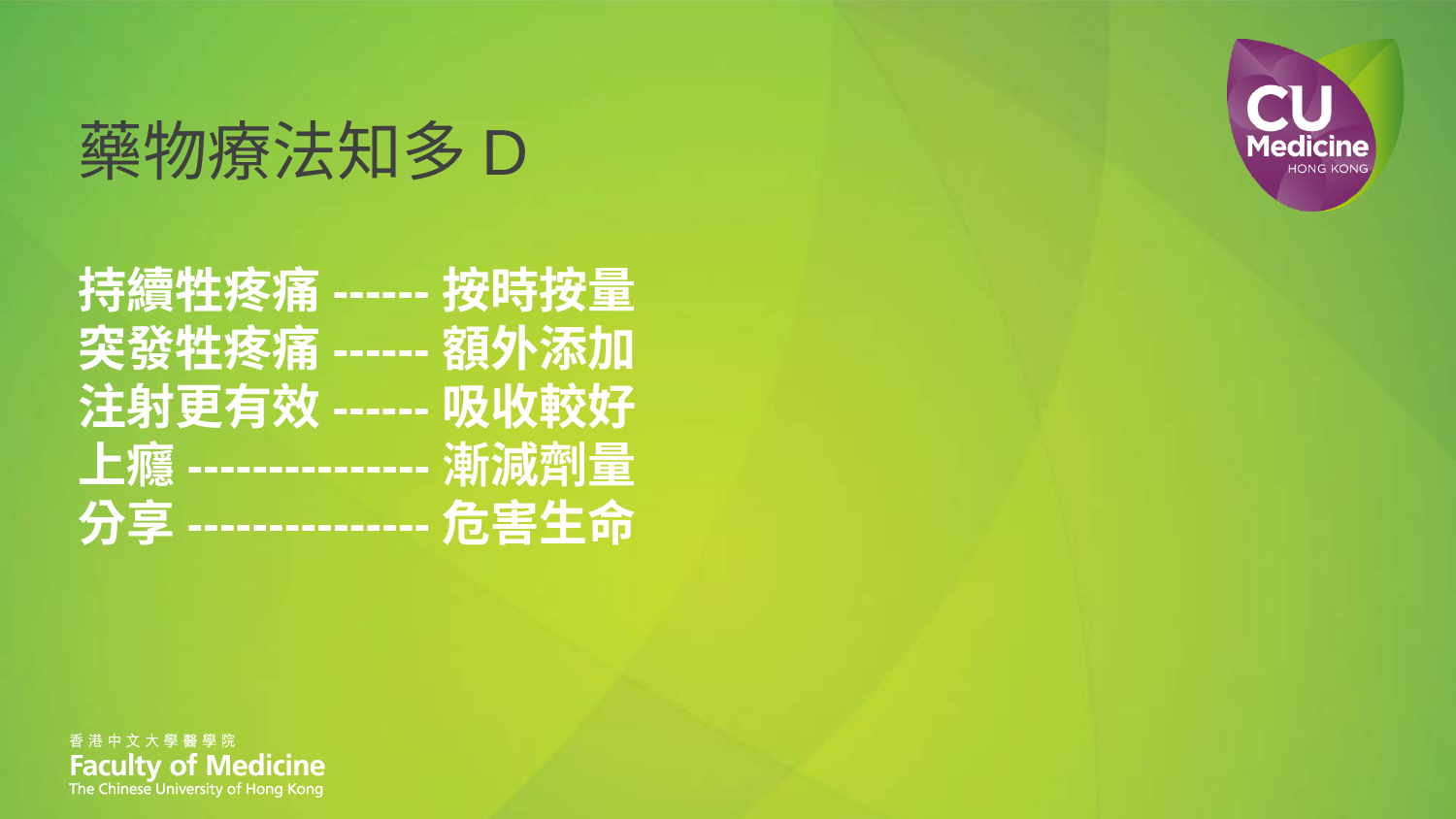

藥物療法知多D
# 持續牲疼痛------按時按量 突發牲疼痛------額外添加 注射更有效------吸收較好 上癮---------------漸減劑量 分享---------------危害生命